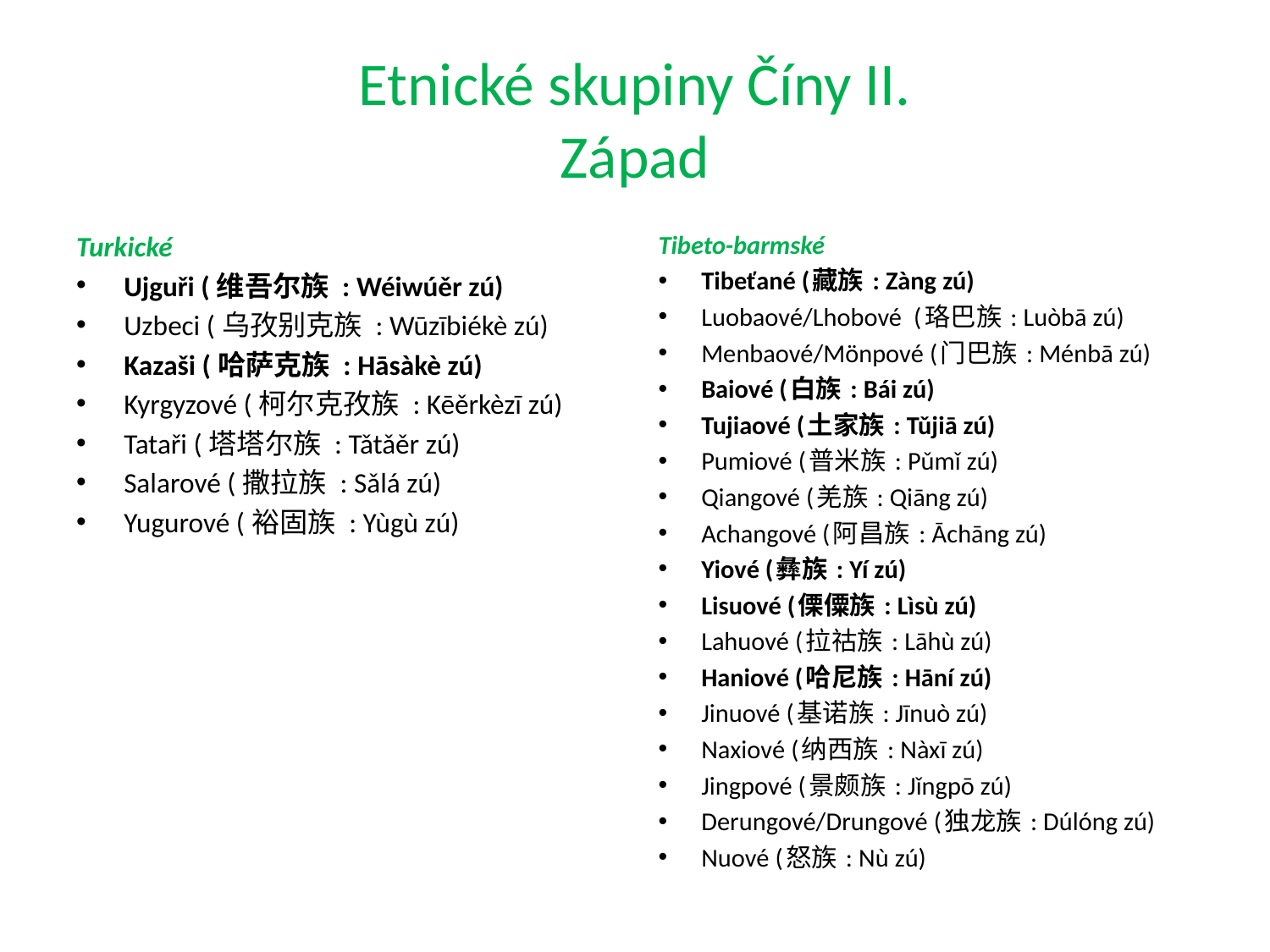

# Etnické skupiny Číny II. Západ
Turkické
Ujguři (维吾尔族 : Wéiwúěr zú)
Uzbeci (乌孜别克族 : Wūzībiékè zú)
Kazaši (哈萨克族 : Hāsàkè zú)
Kyrgyzové (柯尔克孜族 : Kēěrkèzī zú)
Tataři (塔塔尔族 : Tǎtǎěr zú)
Salarové (撒拉族 : Sǎlá zú)
Yugurové (裕固族 : Yùgù zú)
Tibeto-barmské
Tibeťané (藏族 : Zàng zú)
Luobaové/Lhobové  (珞巴族 : Luòbā zú)
Menbaové/Mönpové (门巴族 : Ménbā zú)
Baiové (白族 : Bái zú)
Tujiaové (土家族 : Tǔjiā zú)
Pumiové (普米族 : Pǔmǐ zú)
Qiangové (羌族 : Qiāng zú)
Achangové (阿昌族 : Āchāng zú)
Yiové (彝族 : Yí zú)
Lisuové (傈僳族 : Lìsù zú)
Lahuové (拉祜族 : Lāhù zú)
Haniové (哈尼族 : Hāní zú)
Jinuové (基诺族 : Jīnuò zú)
Naxiové (纳西族 : Nàxī zú)
Jingpové (景颇族 : Jǐngpō zú)
Derungové/Drungové (独龙族 : Dúlóng zú)
Nuové (怒族 : Nù zú)